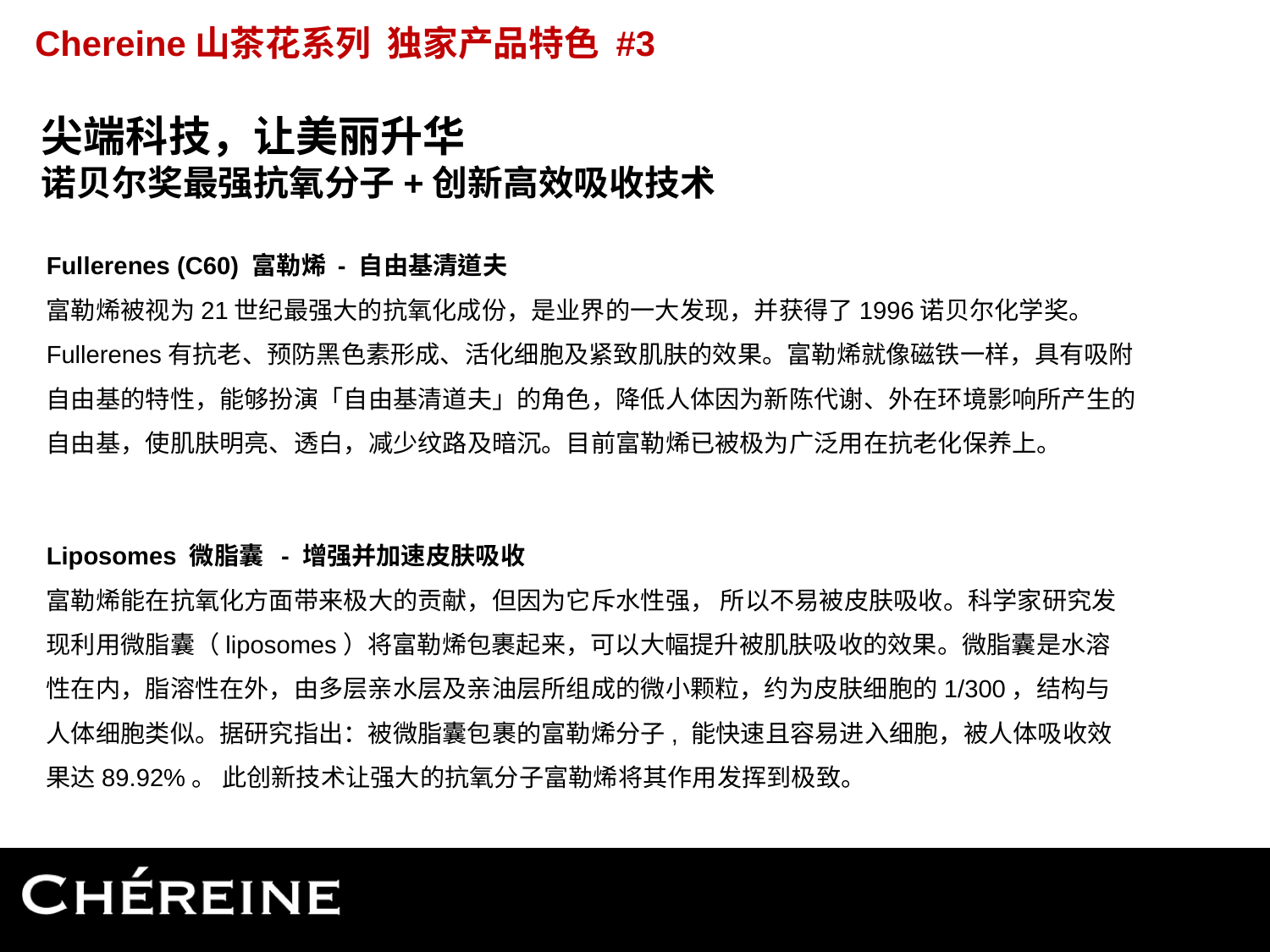

Chereine山茶花系列  独家产品特色 #3
尖端科技，让美丽升华
诺贝尔奖最强抗氧分子+创新高效吸收技术
Fullerenes (C60) 富勒烯 - 自由基清道夫
富勒烯被视为21世纪最强大的抗氧化成份，是业界的一大发现，并获得了1996诺贝尔化学奖。
Fullerenes有抗老、预防黑色素形成、活化细胞及紧致肌肤的效果。富勒烯就像磁铁一样，具有吸附自由基的特性，能够扮演「自由基清道夫」的角色，降低人体因为新陈代谢、外在环境影响所产生的自由基，使肌肤明亮、透白，减少纹路及暗沉。目前富勒烯已被极为广泛用在抗老化保养上。

Liposomes 微脂囊  - 增强并加速皮肤吸收
富勒烯能在抗氧化方面带来极大的贡献，但因为它斥水性强， 所以不易被皮肤吸收。科学家研究发现利用微脂囊（liposomes）将富勒烯包裹起来，可以大幅提升被肌肤吸收的效果。微脂囊是水溶性在内，脂溶性在外，由多层亲水层及亲油层所组成的微小颗粒，约为皮肤细胞的1/300，结构与人体细胞类似。据研究指出：被微脂囊包裹的富勒烯分子, 能快速且容易进入细胞，被人体吸收效果达89.92%。 此创新技术让强大的抗氧分子富勒烯将其作用发挥到极致。